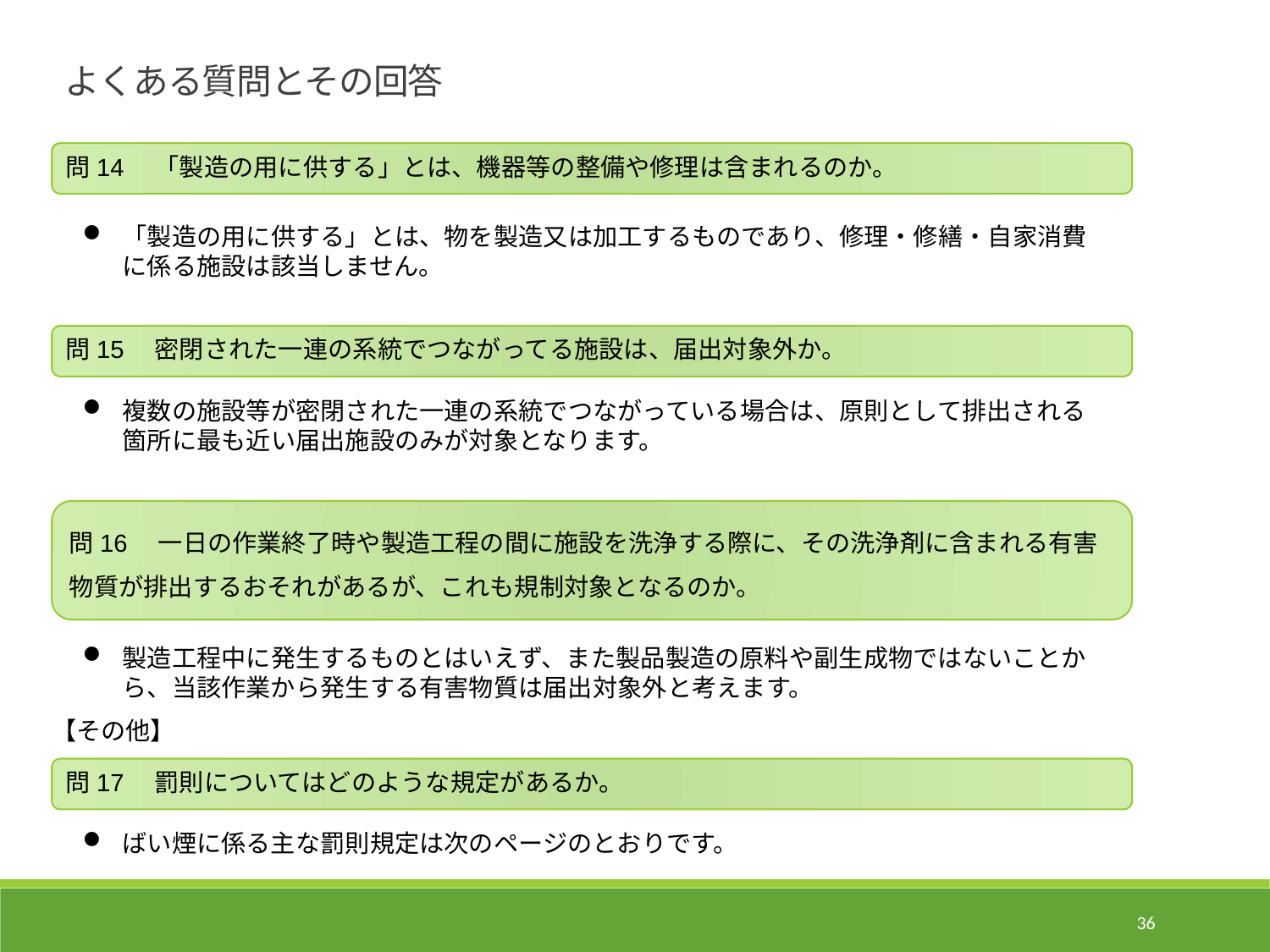

よくある質問とその回答
問14　「製造の用に供する」とは、機器等の整備や修理は含まれるのか。
「製造の用に供する」とは、物を製造又は加工するものであり、修理・修繕・自家消費に係る施設は該当しません。
問15　密閉された一連の系統でつながってる施設は、届出対象外か。
複数の施設等が密閉された一連の系統でつながっている場合は、原則として排出される箇所に最も近い届出施設のみが対象となります。
問16　一日の作業終了時や製造工程の間に施設を洗浄する際に、その洗浄剤に含まれる有害物質が排出するおそれがあるが、これも規制対象となるのか。
製造工程中に発生するものとはいえず、また製品製造の原料や副生成物ではないことから、当該作業から発生する有害物質は届出対象外と考えます。
【その他】
問17　罰則についてはどのような規定があるか。
ばい煙に係る主な罰則規定は次のページのとおりです。
36